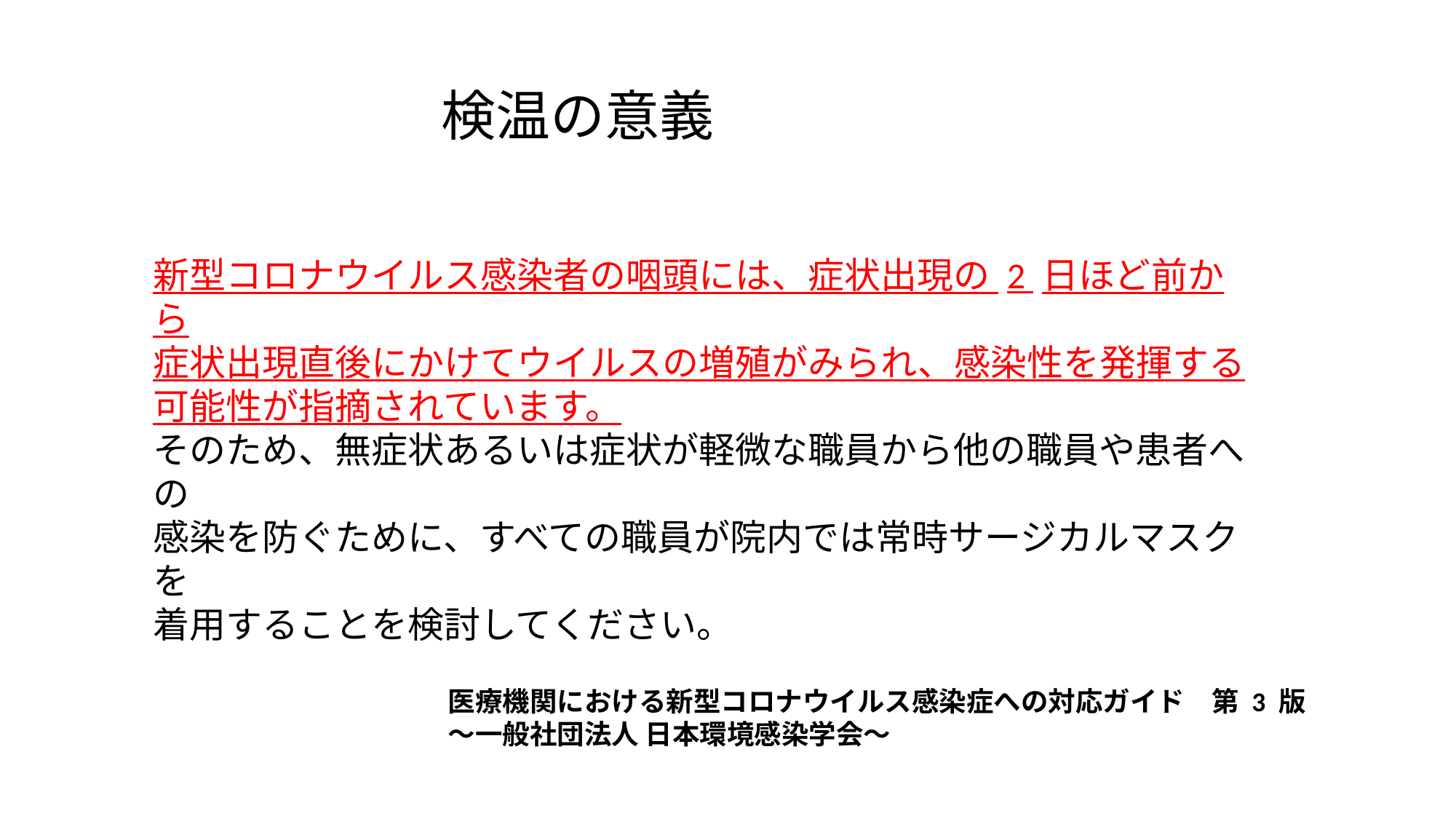

# 検温の意義
新型コロナウイルス感染者の咽頭には、症状出現の 2 ⽇ほど前から
症状出現直後にかけてウイルスの増殖がみられ、感染性を発揮する
可能性が指摘されています。
そのため、無症状あるいは症状が軽微な職員から他の職員や患者への
感染を防ぐために、すべての職員が院内では常時サージカルマスクを
着⽤することを検討してください。
医療機関における新型コロナウイルス感染症への対応ガイド　第 3 版
～⼀般社団法⼈ ⽇本環境感染学会～